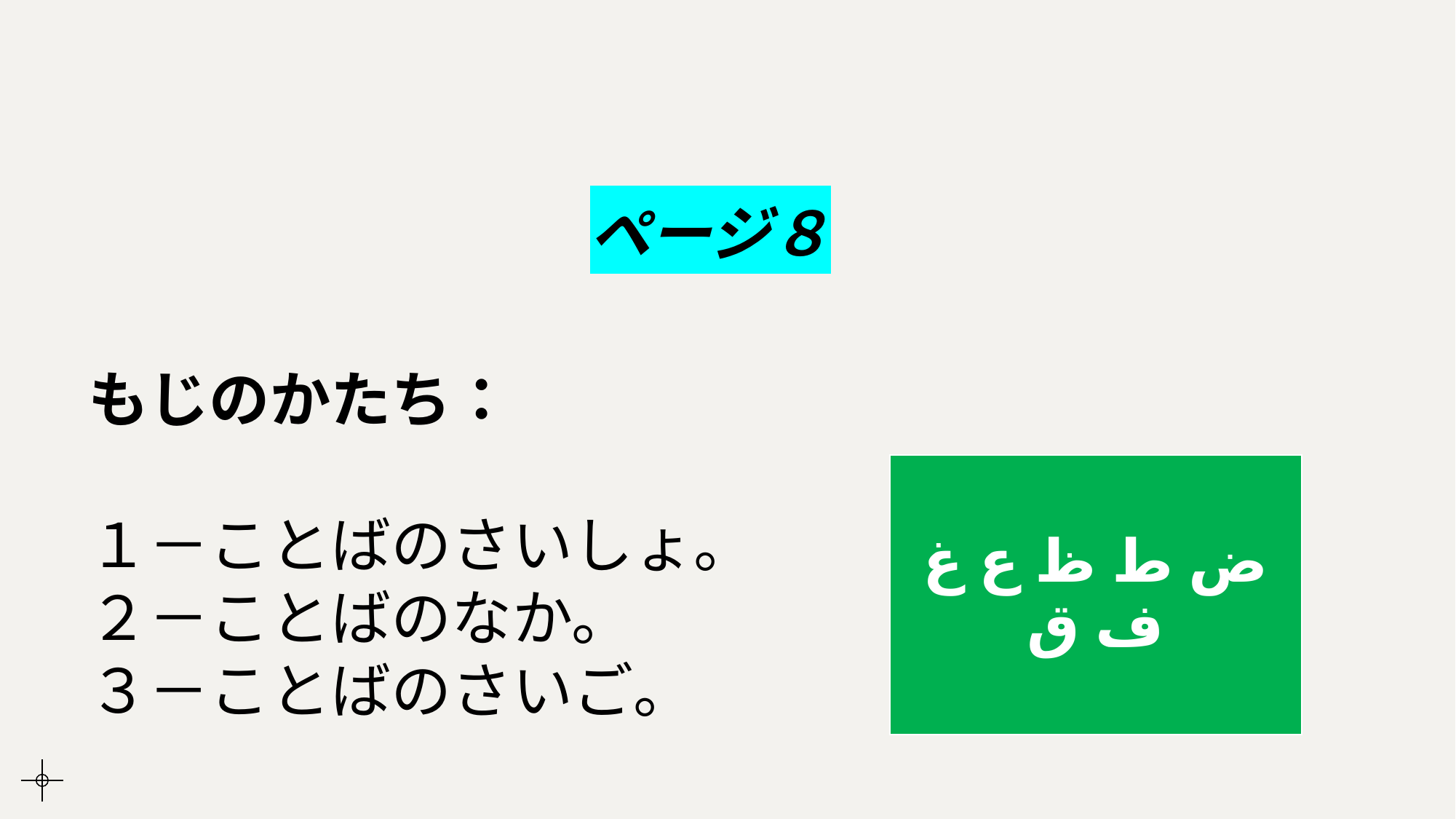

# ページ８
もじのかたち：

１－ことばのさいしょ。
２－ことばのなか。
３－ことばのさいご。

ض ط ظ ع غ ف ق